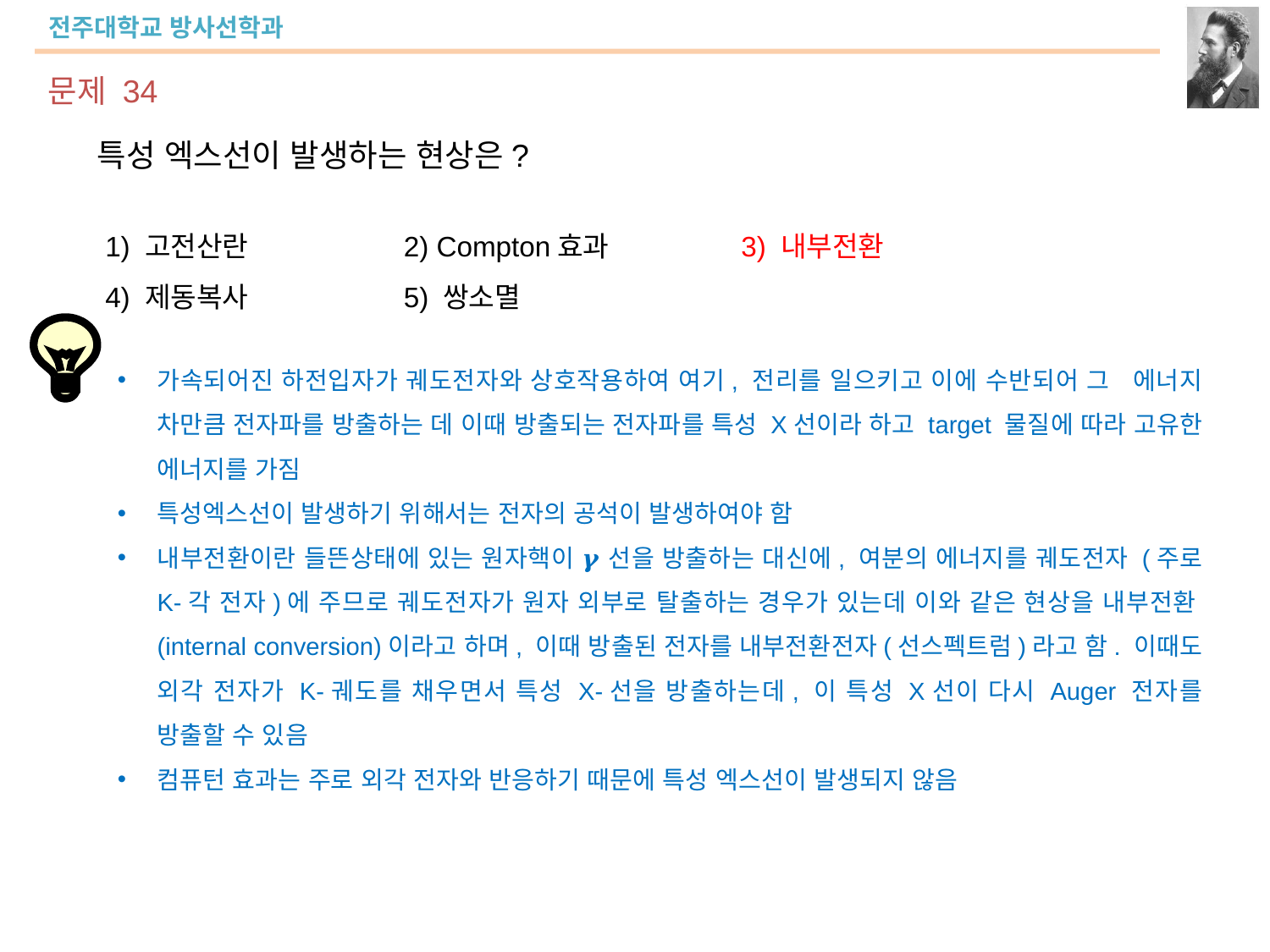

문제 34
특성 엑스선이 발생하는 현상은?

 1) 고전산란                   2) Compton효과                3) 내부전환
 4) 제동복사                   5) 쌍소멸

가속되어진 하전입자가 궤도전자와 상호작용하여 여기, 전리를 일으키고 이에 수반되어 그   에너지 차만큼 전자파를 방출하는 데 이때 방출되는 전자파를 특성 X선이라 하고 target 물질에 따라 고유한 에너지를 가짐
특성엑스선이 발생하기 위해서는 전자의 공석이 발생하여야 함
내부전환이란 들뜬상태에 있는 원자핵이 𝜸 선을 방출하는 대신에, 여분의 에너지를 궤도전자 (주로 K-각 전자)에 주므로 궤도전자가 원자 외부로 탈출하는 경우가 있는데 이와 같은 현상을 내부전환(internal conversion)이라고 하며, 이때 방출된 전자를 내부전환전자(선스펙트럼)라고 함. 이때도 외각 전자가 K-궤도를 채우면서 특성 X-선을 방출하는데, 이 특성 X선이 다시 Auger 전자를 방출할 수 있음
컴퓨턴 효과는 주로 외각 전자와 반응하기 때문에 특성 엑스선이 발생되지 않음